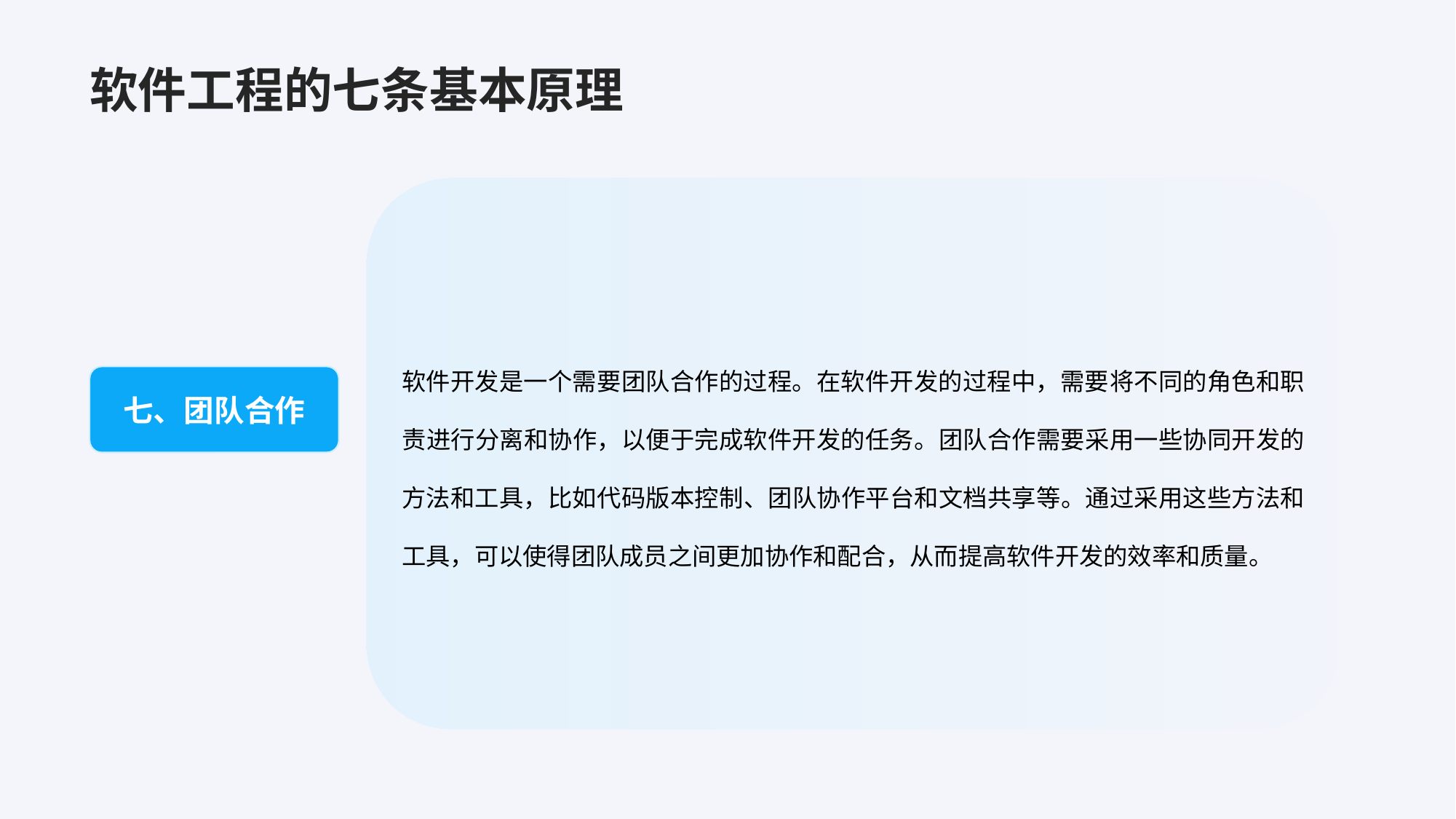

# 软件工程的七条基本原理
软件开发是一个需要团队合作的过程。在软件开发的过程中，需要将不同的角色和职责进行分离和协作，以便于完成软件开发的任务。团队合作需要采用一些协同开发的方法和工具，比如代码版本控制、团队协作平台和文档共享等。通过采用这些方法和工具，可以使得团队成员之间更加协作和配合，从而提高软件开发的效率和质量。

七、团队合作